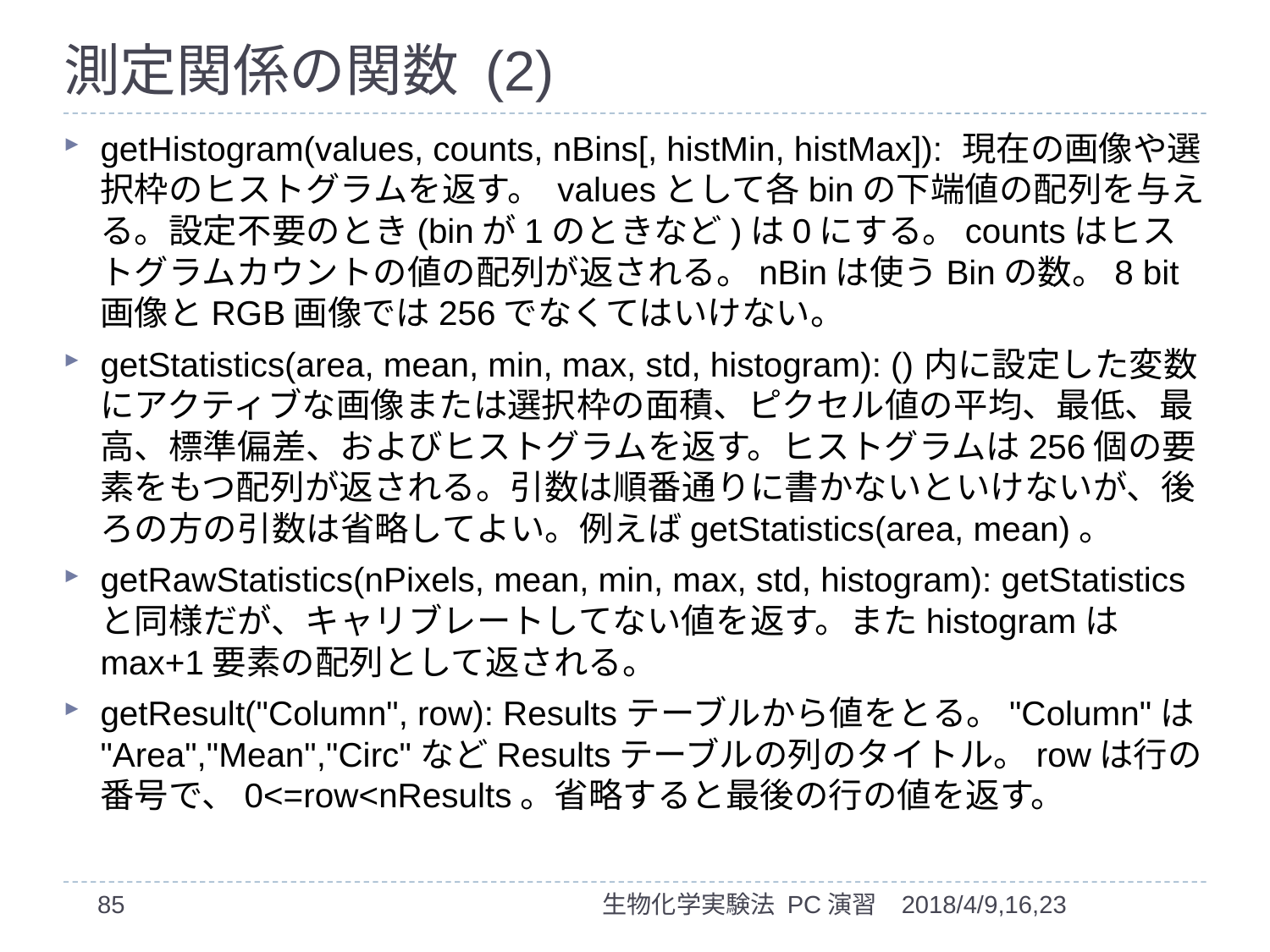

# 測定関係の関数 (2)
getHistogram(values, counts, nBins[, histMin, histMax]): 現在の画像や選択枠のヒストグラムを返す。 valuesとして各binの下端値の配列を与える。設定不要のとき(binが1のときなど)は0にする。countsはヒストグラムカウントの値の配列が返される。nBinは使うBinの数。8 bit画像とRGB画像では256でなくてはいけない。
getStatistics(area, mean, min, max, std, histogram): ()内に設定した変数にアクティブな画像または選択枠の面積、ピクセル値の平均、最低、最高、標準偏差、およびヒストグラムを返す。ヒストグラムは256個の要素をもつ配列が返される。引数は順番通りに書かないといけないが、後ろの方の引数は省略してよい。例えばgetStatistics(area, mean)。
getRawStatistics(nPixels, mean, min, max, std, histogram): getStatisticsと同様だが、キャリブレートしてない値を返す。またhistogramはmax+1要素の配列として返される。
getResult("Column", row): Resultsテーブルから値をとる。"Column"は"Area","Mean","Circ"などResultsテーブルの列のタイトル。rowは行の番号で、0<=row<nResults。省略すると最後の行の値を返す。
85
生物化学実験法 PC演習
2018/4/9,16,23